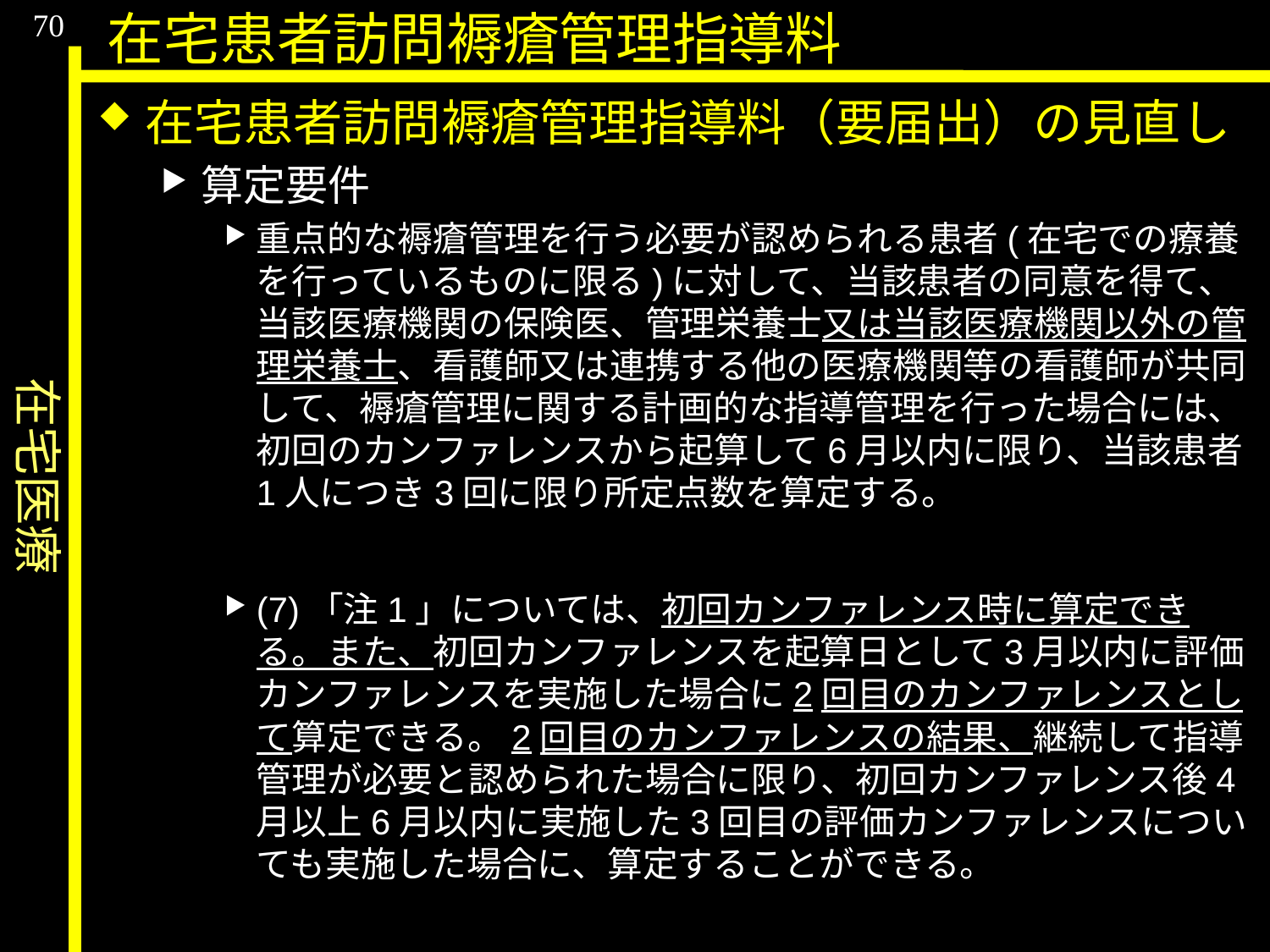

在宅医療
70
在宅患者訪問褥瘡管理指導料

在宅患者訪問褥瘡管理指導料（要届出）の見直し
算定要件
重点的な褥瘡管理を行う必要が認められる患者(在宅での療養を行っているものに限る)に対して、当該患者の同意を得て、当該医療機関の保険医、管理栄養士又は当該医療機関以外の管理栄養士、看護師又は連携する他の医療機関等の看護師が共同して、褥瘡管理に関する計画的な指導管理を行った場合には、初回のカンファレンスから起算して6月以内に限り、当該患者1人につき3回に限り所定点数を算定する。

(7)「注1」については、初回カンファレンス時に算定できる。また、初回カンファレンスを起算日として3月以内に評価カンファレンスを実施した場合に2回目のカンファレンスとして算定できる。2回目のカンファレンスの結果、継続して指導管理が必要と認められた場合に限り、初回カンファレンス後4月以上6月以内に実施した3回目の評価カンファレンスについても実施した場合に、算定することができる。